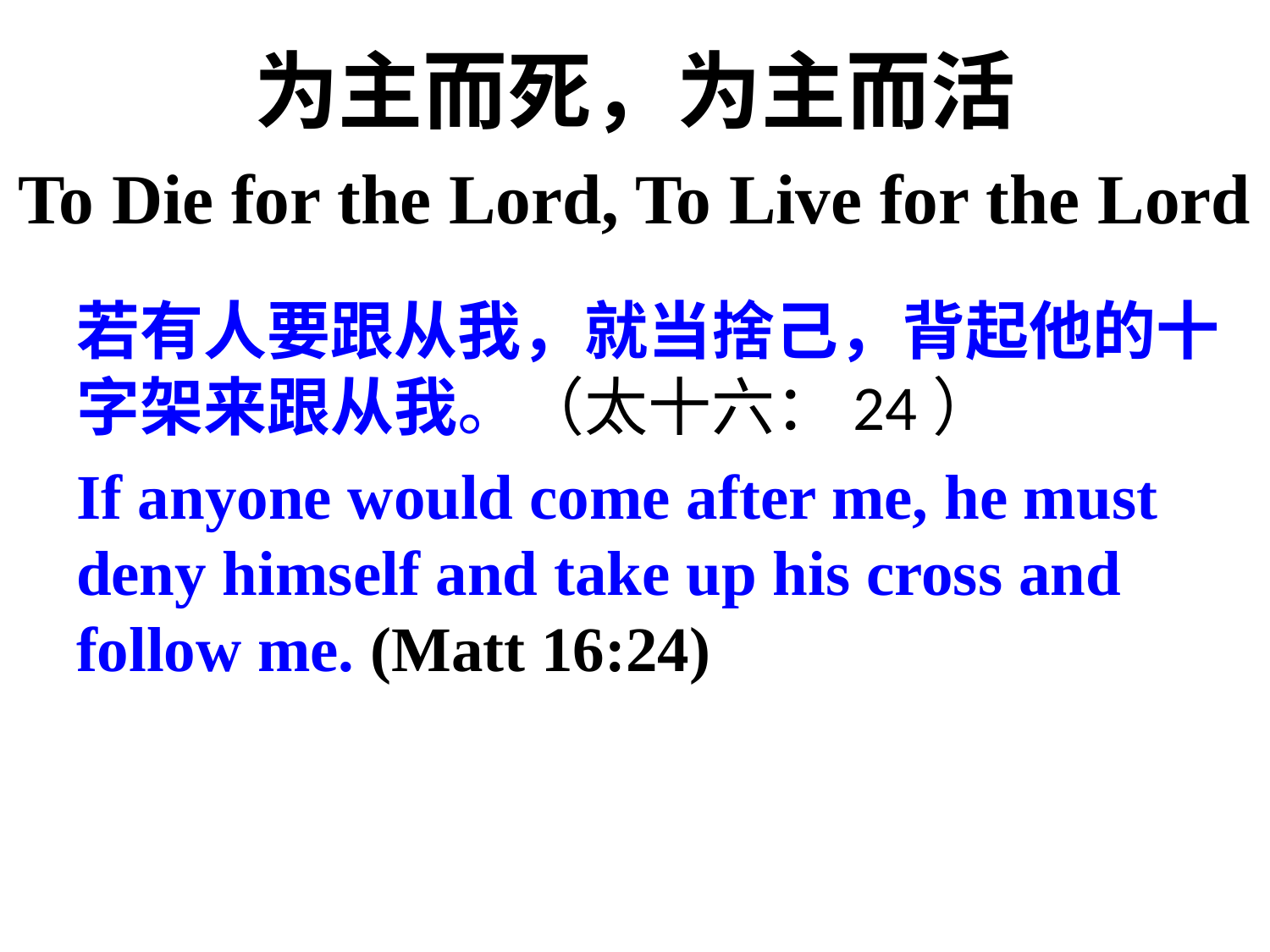

为主而死，为主而活
To Die for the Lord, To Live for the Lord

若有人要跟从我，就当捨己，背起他的十字架来跟从我。（太十六：24）
If anyone would come after me, he must deny himself and take up his cross and follow me. (Matt 16:24)